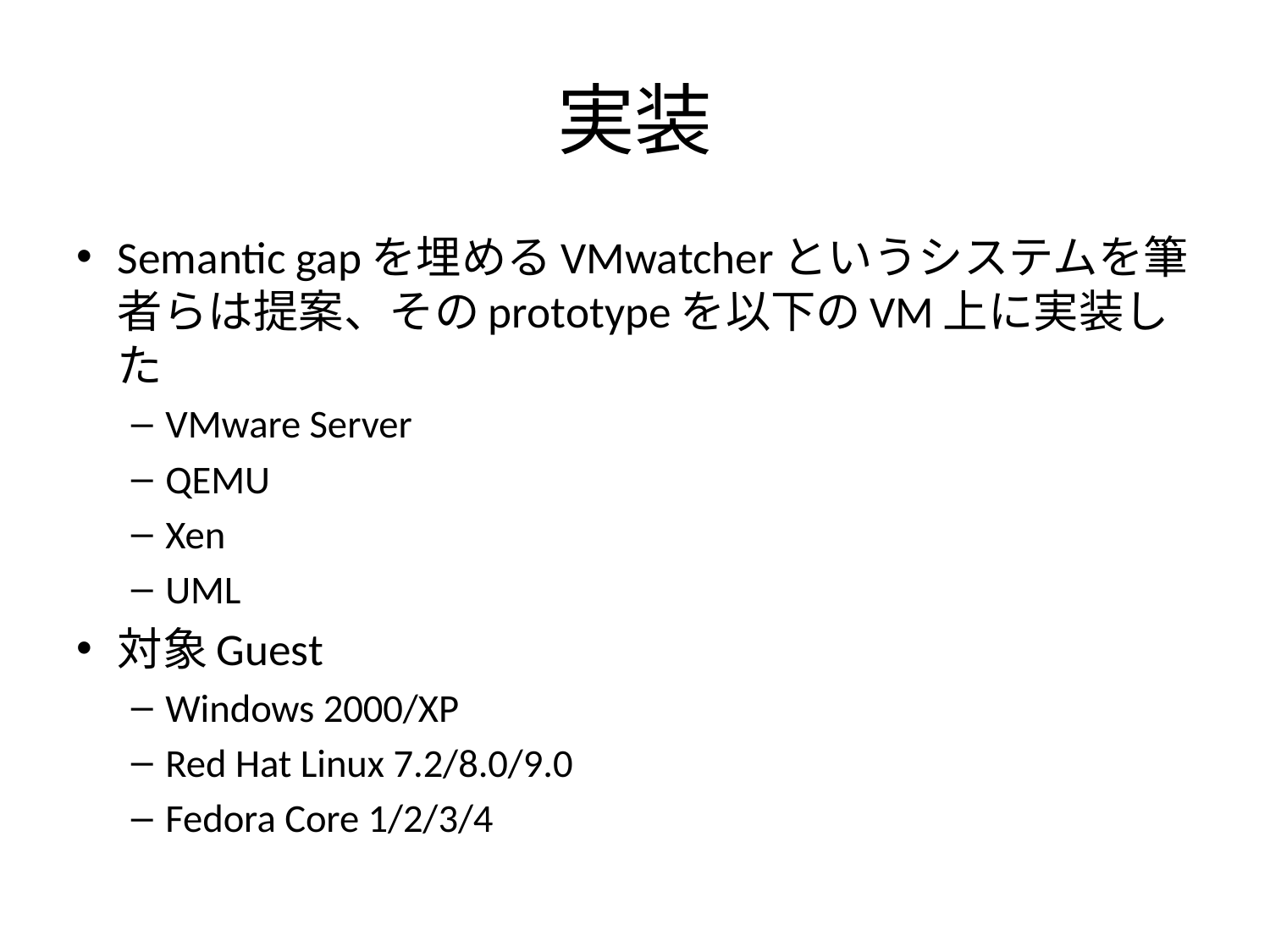

# 実装
Semantic gapを埋めるVMwatcherというシステムを筆者らは提案、そのprototypeを以下のVM上に実装した
VMware Server
QEMU
Xen
UML
対象Guest
Windows 2000/XP
Red Hat Linux 7.2/8.0/9.0
Fedora Core 1/2/3/4